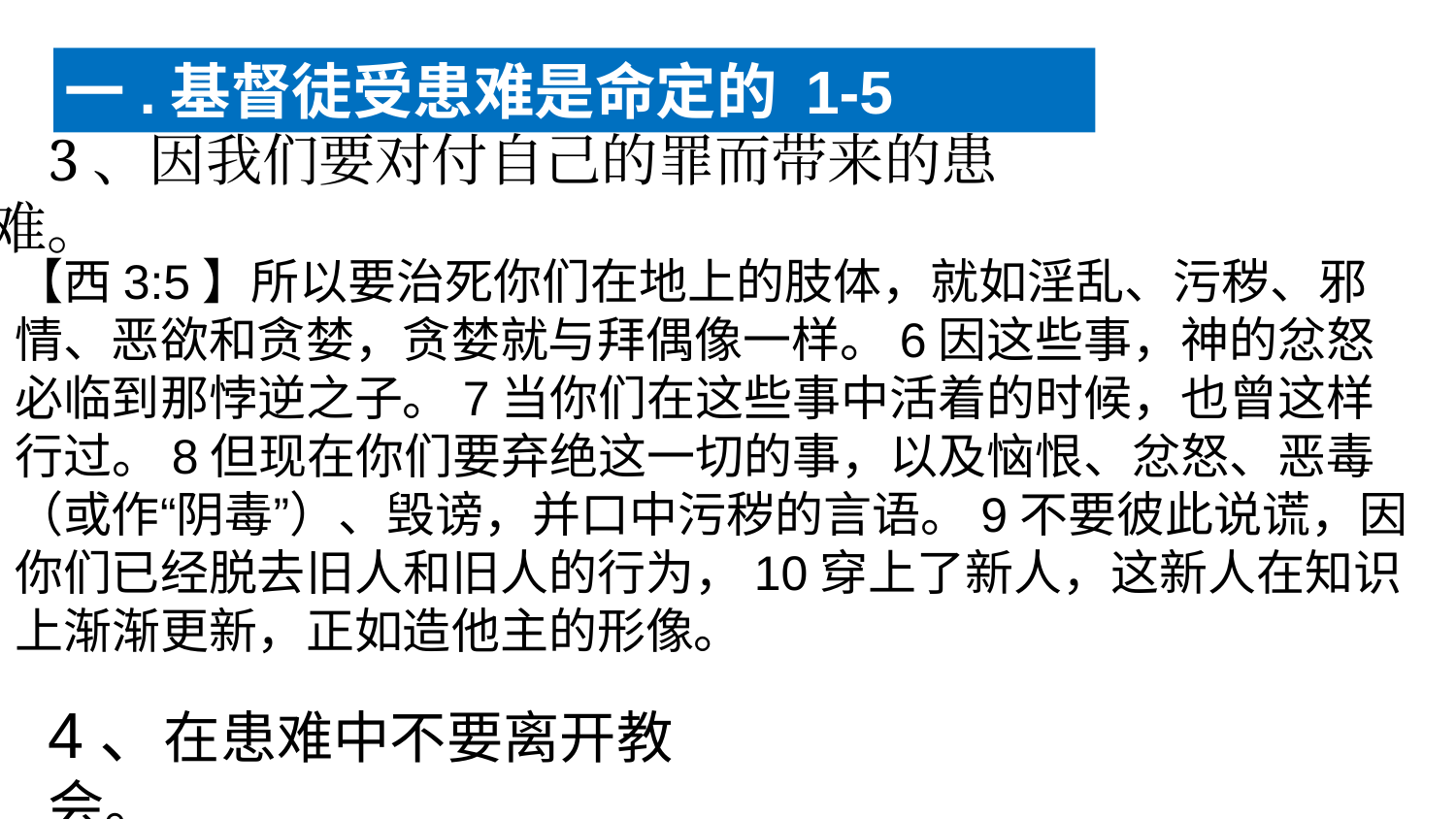

一.基督徒受患难是命定的 1-5
3、因我们要对付自己的罪而带来的患难。
【西3:5】所以要治死你们在地上的肢体，就如淫乱、污秽、邪情、恶欲和贪婪，贪婪就与拜偶像一样。6因这些事，神的忿怒必临到那悖逆之子。7当你们在这些事中活着的时候，也曾这样行过。8但现在你们要弃绝这一切的事，以及恼恨、忿怒、恶毒（或作“阴毒”）、毁谤，并口中污秽的言语。9不要彼此说谎，因你们已经脱去旧人和旧人的行为，10穿上了新人，这新人在知识上渐渐更新，正如造他主的形像。

4、在患难中不要离开教会。